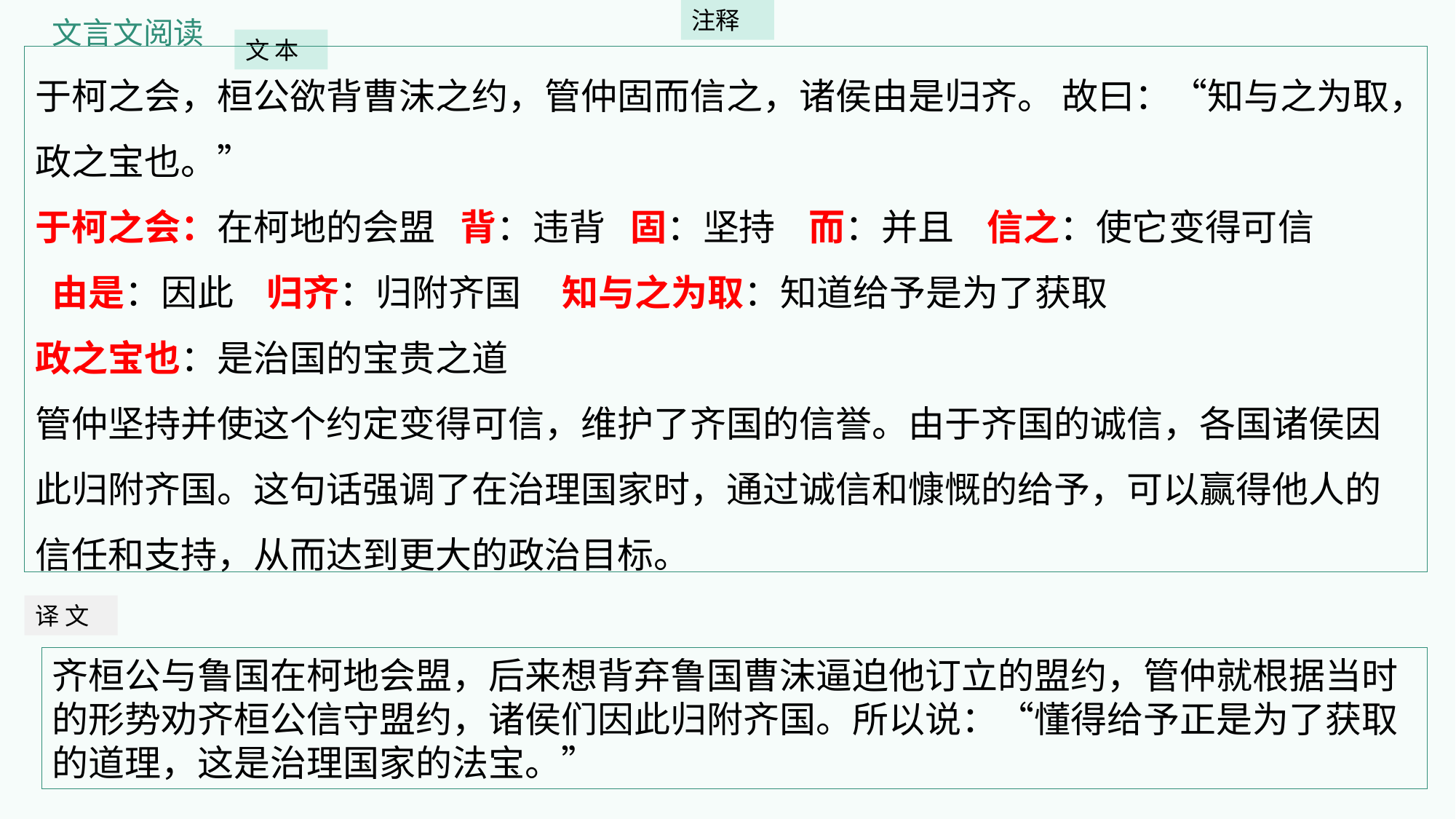

注释
文言文阅读
文 本
于柯之会，桓公欲背曹沫之约，管仲固而信之，诸侯由是归齐。 故曰：“知与之为取，政之宝也。”
于柯之会：在柯地的会盟   背：违背   固：坚持    而：并且    信之：使它变得可信
 由是：因此    归齐：归附齐国     知与之为取：知道给予是为了获取
政之宝也：是治国的宝贵之道
管仲坚持并使这个约定变得可信，维护了齐国的信誉。由于齐国的诚信，各国诸侯因此归附齐国。这句话强调了在治理国家时，通过诚信和慷慨的给予，可以赢得他人的信任和支持，从而达到更大的政治目标。
译 文
齐桓公与鲁国在柯地会盟，后来想背弃鲁国曹沫逼迫他订立的盟约，管仲就根据当时的形势劝齐桓公信守盟约，诸侯们因此归附齐国。所以说：“懂得给予正是为了获取的道理，这是治理国家的法宝。”